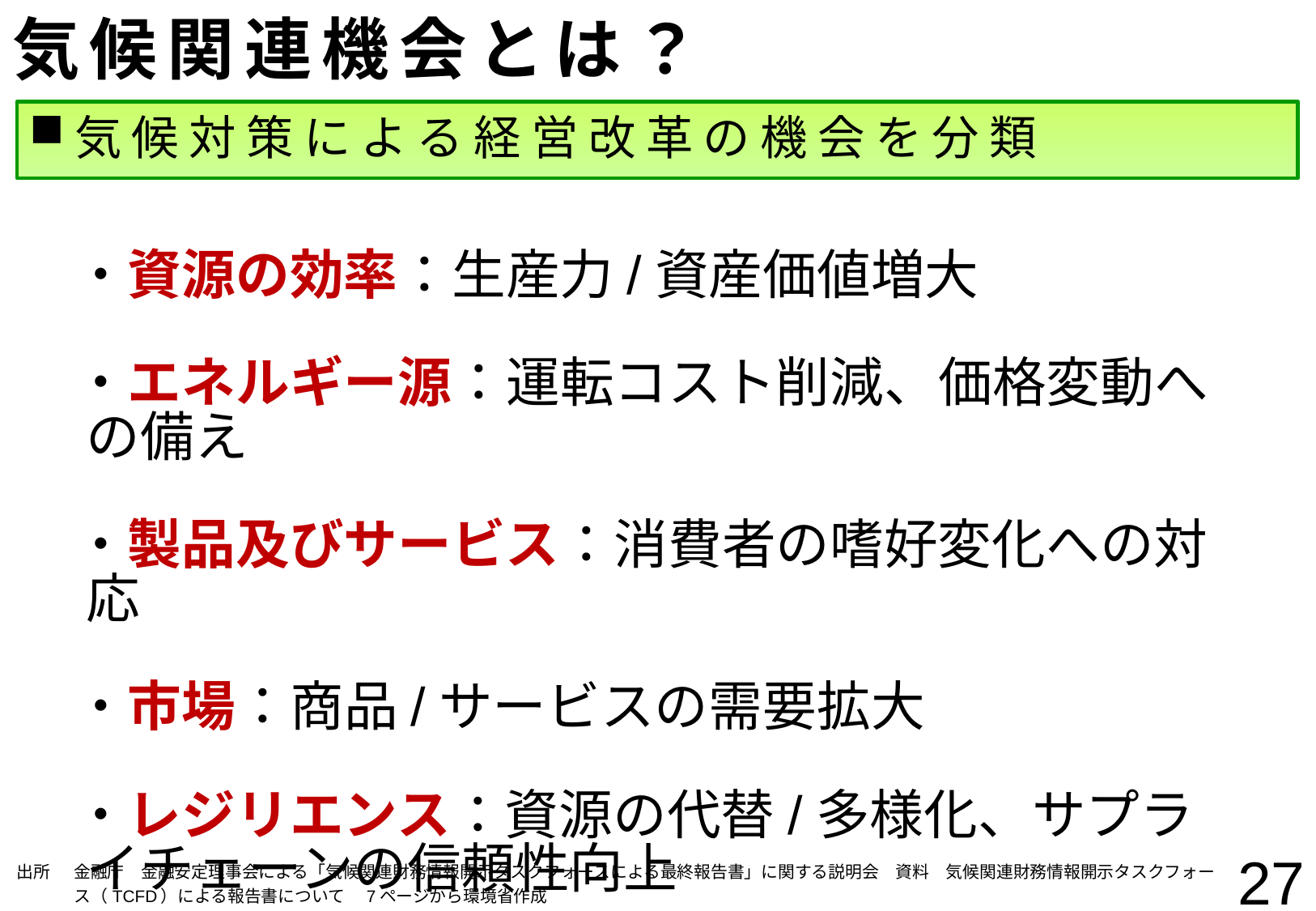

# 気候関連機会とは？
気候対策による経営改革の機会を分類
・資源の効率：生産力/資産価値増大

・エネルギー源：運転コスト削減、価格変動への備え

・製品及びサービス：消費者の嗜好変化への対応

・市場：商品/サービスの需要拡大

・レジリエンス：資源の代替/多様化、サプライチェーンの信頼性向上
27
| 出所 | 金融庁　金融安定理事会による「気候関連財務情報開示タスクフォースによる最終報告書」に関する説明会　資料　気候関連財務情報開示タスクフォース（TCFD）による報告書について　7ページから環境省作成 |
| --- | --- |